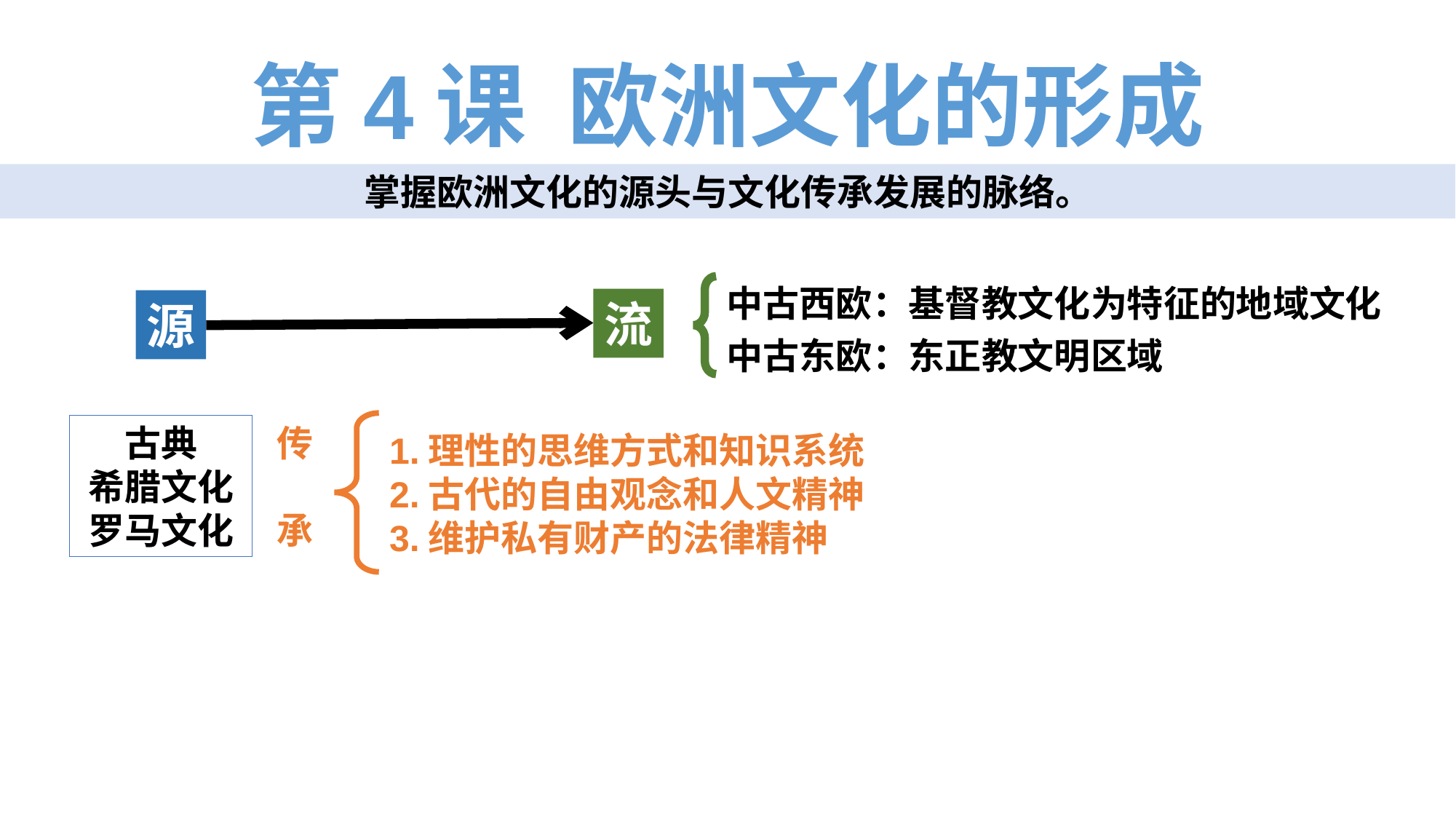

第4课  欧洲文化的形成
掌握欧洲文化的源头与文化传承发展的脉络。
中古西欧：基督教文化为特征的地域文化
中古东欧：东正教文明区域

流
源

古典
希腊文化
罗马文化
传

承
1.理性的思维方式和知识系统
2.古代的自由观念和人文精神
3.维护私有财产的法律精神